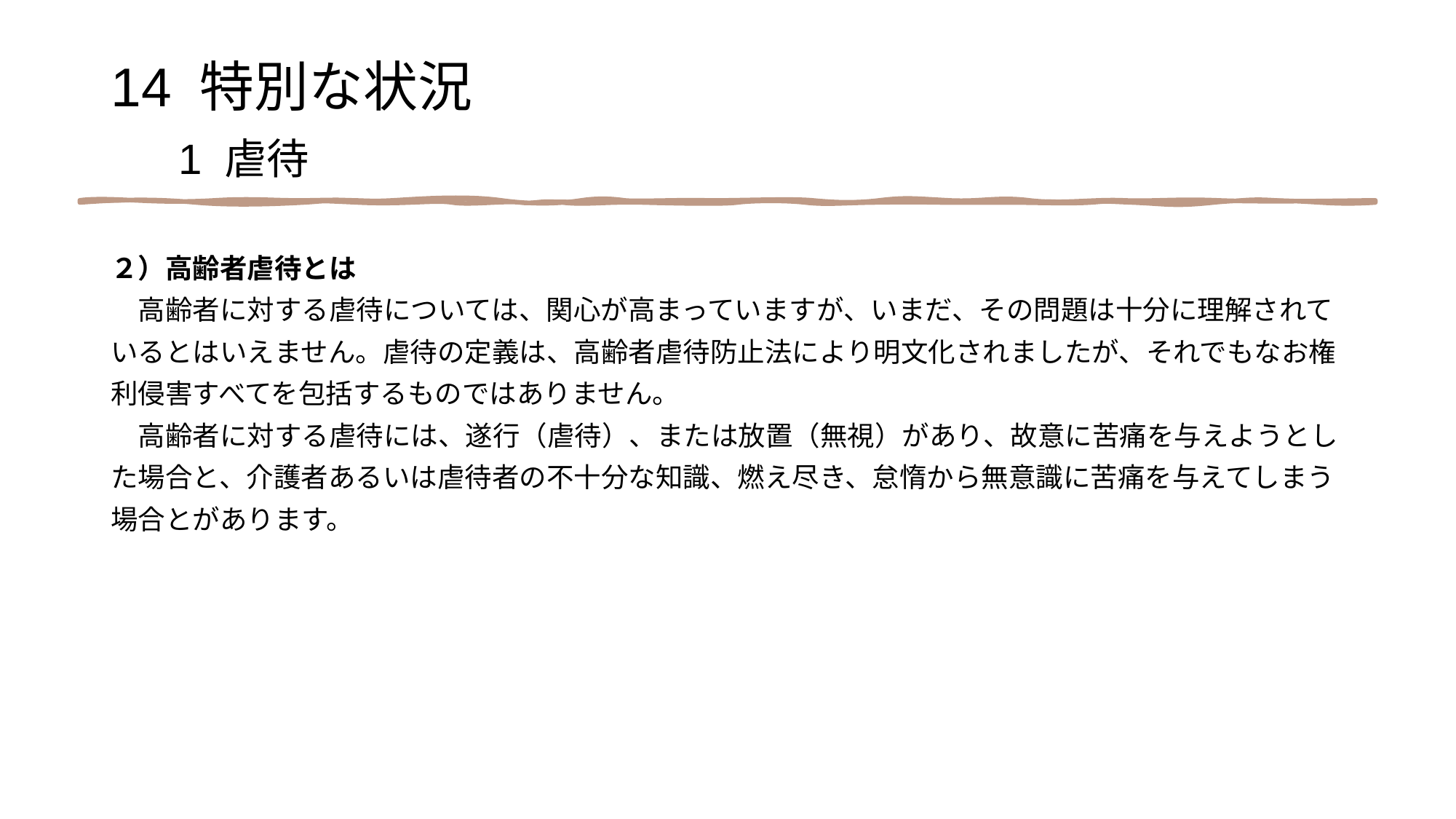

14 特別な状況
　1 虐待

２）高齢者虐待とは
　高齢者に対する虐待については、関心が高まっていますが、いまだ、その問題は十分に理解されて
いるとはいえません。虐待の定義は、高齢者虐待防止法により明文化されましたが、それでもなお権
利侵害すべてを包括するものではありません。
　高齢者に対する虐待には、遂行（虐待）、または放置（無視）があり、故意に苦痛を与えようとし
た場合と、介護者あるいは虐待者の不十分な知識、燃え尽き、怠惰から無意識に苦痛を与えてしまう
場合とがあります。